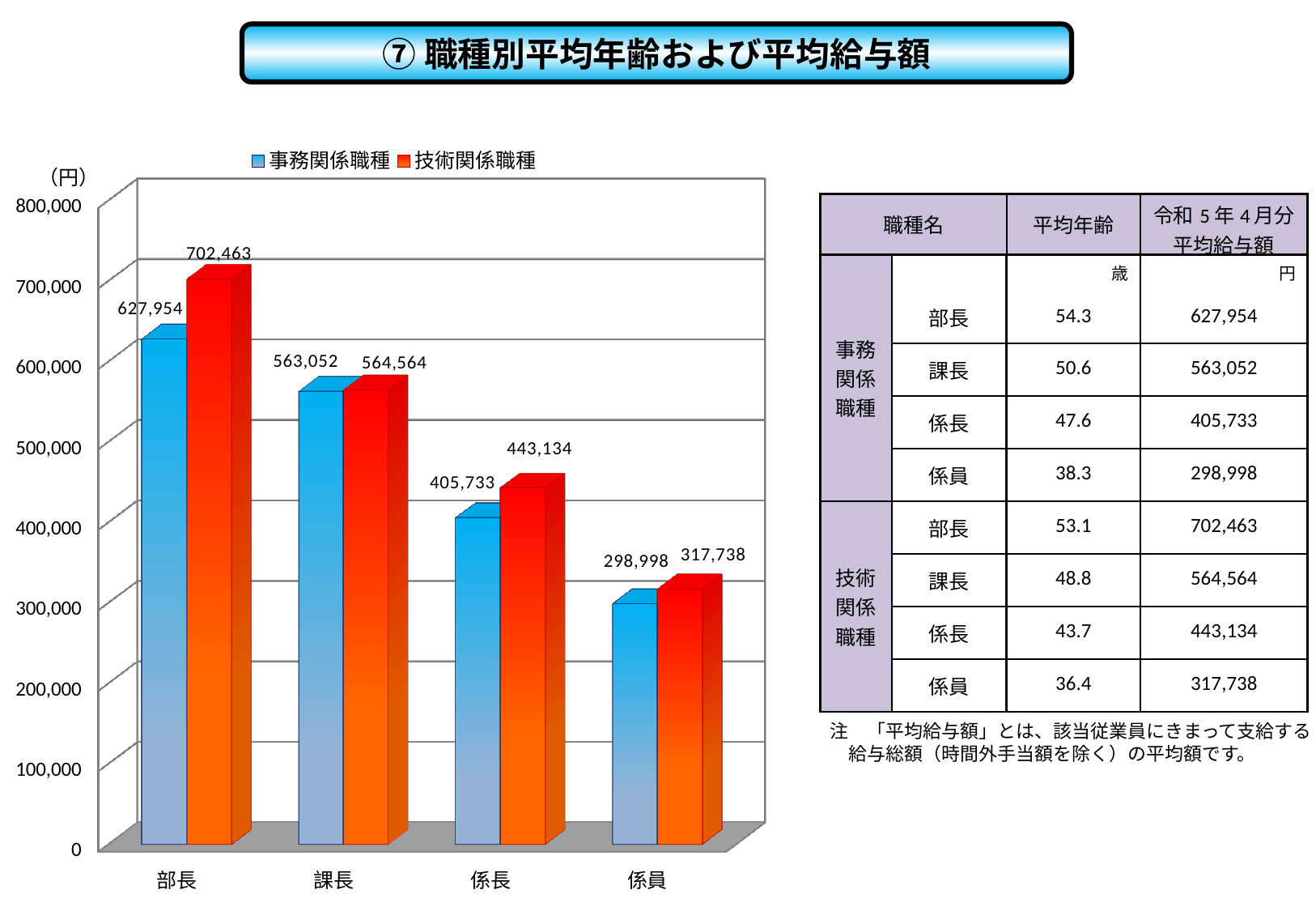

⑦職種別平均年齢および平均給与額

[unsupported chart]

（円）
| 職種名 |  | 平均年齢 | 令和5年4月分 平均給与額 |
| --- | --- | --- | --- |
| 事務関係職種 |  | 歳 | 円 |
|  | 部長 | 54.3 | 627,954 |
|  | 課長 | 50.6 | 563,052 |
|  | 係長 | 47.6 | 405,733 |
|  | 係員 | 38.3 | 298,998 |
| 技術関係職種 | 部長 | 53.1 | 702,463 |
|  | 課長 | 48.8 | 564,564 |
|  | 係長 | 43.7 | 443,134 |
|  | 係員 | 36.4 | 317,738 |
注　「平均給与額」とは、該当従業員にきまって支給する
　給与総額（時間外手当額を除く）の平均額です。